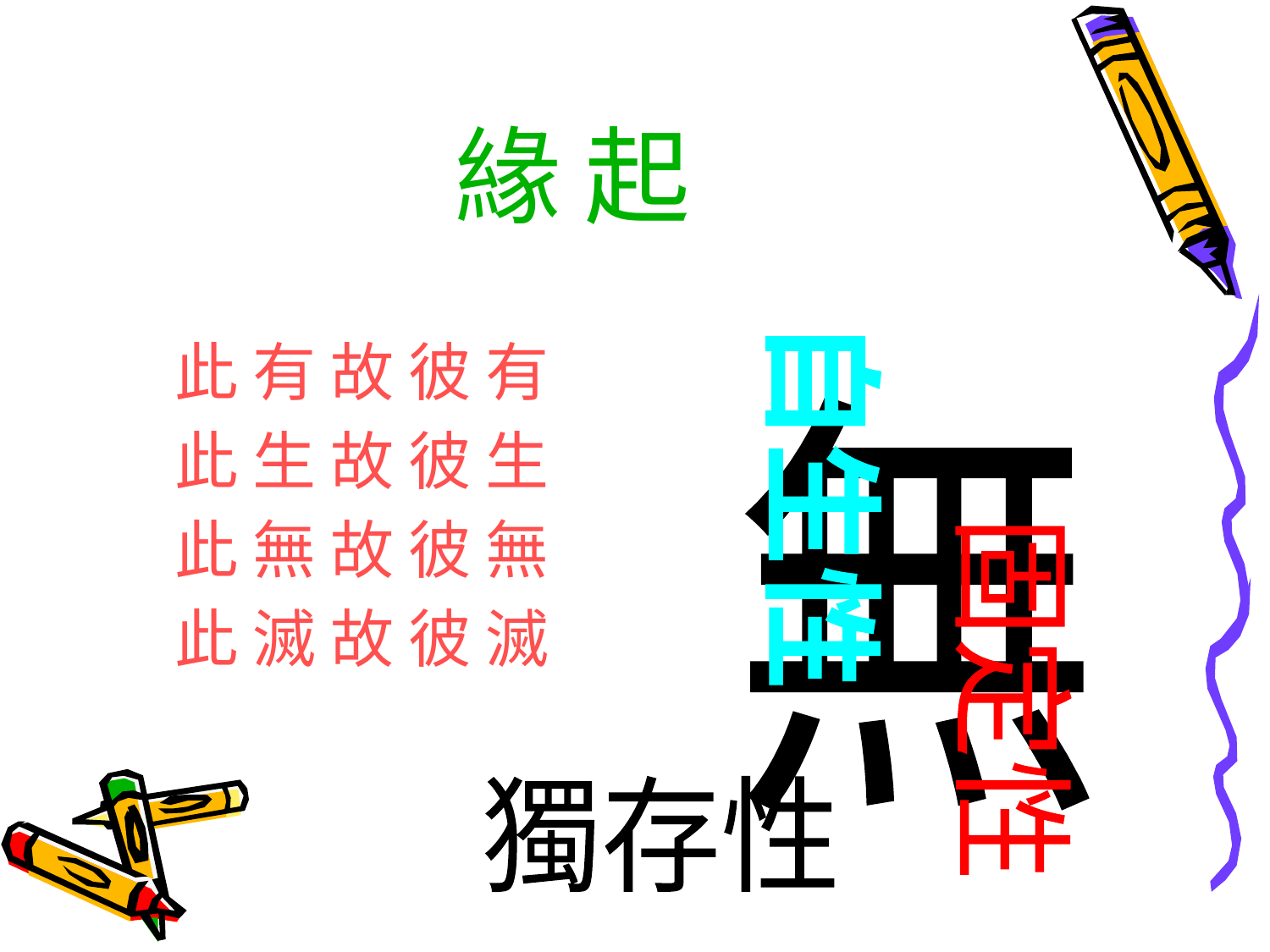

# 緣 起
	此 有 故 彼 有
	此 生 故 彼 生
	此 無 故 彼 無
	此 滅 故 彼 滅

無
自生性
固定性
獨存性